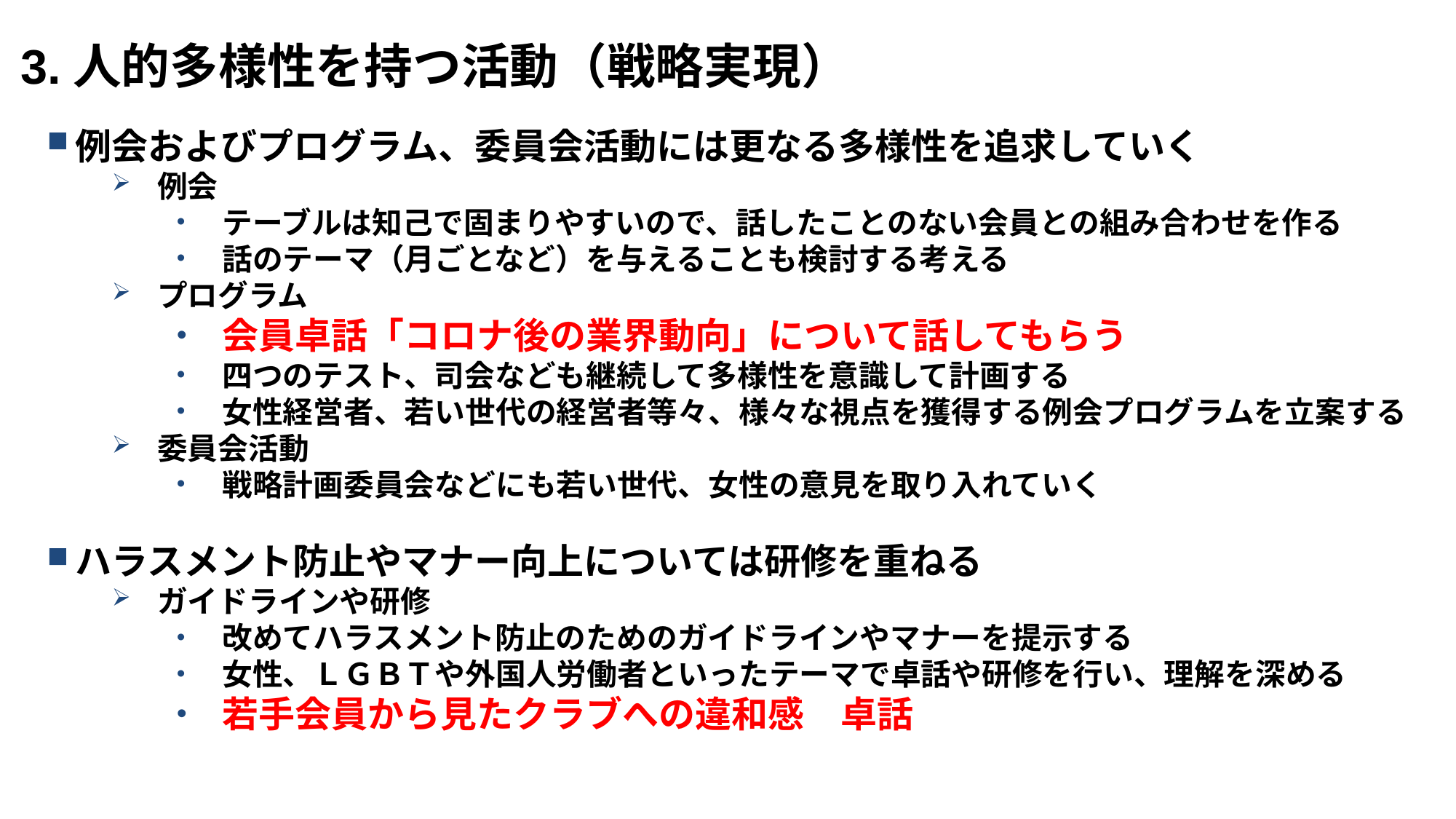

3.人的多様性を持つ活動（戦略実現）
例会およびプログラム、委員会活動には更なる多様性を追求していく
例会
テーブルは知己で固まりやすいので、話したことのない会員との組み合わせを作る
話のテーマ（月ごとなど）を与えることも検討する考える
プログラム
会員卓話「コロナ後の業界動向」について話してもらう
四つのテスト、司会なども継続して多様性を意識して計画する
女性経営者、若い世代の経営者等々、様々な視点を獲得する例会プログラムを立案する
委員会活動
戦略計画委員会などにも若い世代、女性の意見を取り入れていく

ハラスメント防止やマナー向上については研修を重ねる
ガイドラインや研修
改めてハラスメント防止のためのガイドラインやマナーを提示する
女性、ＬＧＢＴや外国人労働者といったテーマで卓話や研修を行い、理解を深める
若手会員から見たクラブへの違和感　卓話